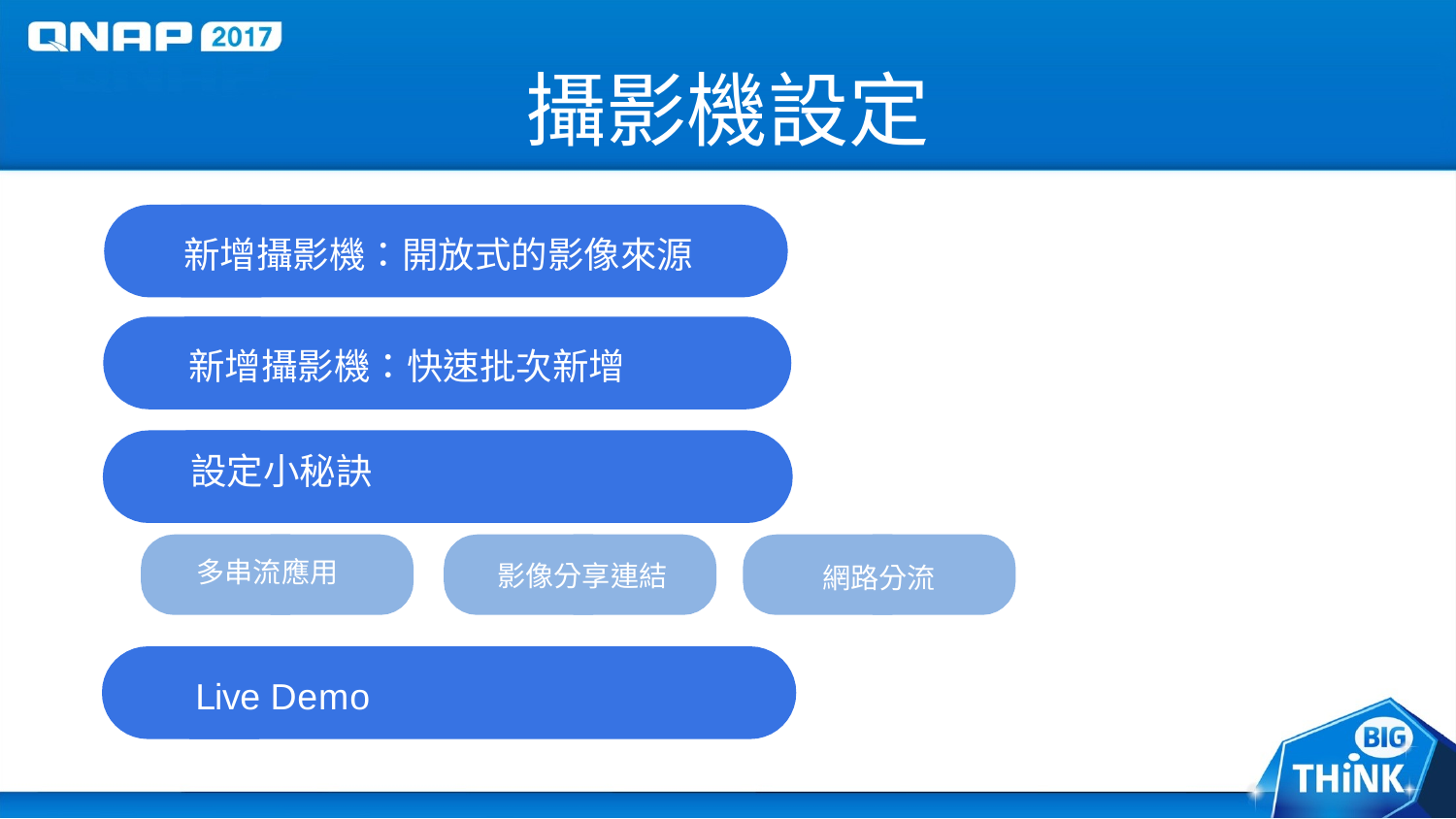

# 攝影機設定

新增攝影機：開放式的影像來源
新增攝影機：快速批次新增 設定小秘訣

多串流應用
影像分享連結
網路分流

Live Demo